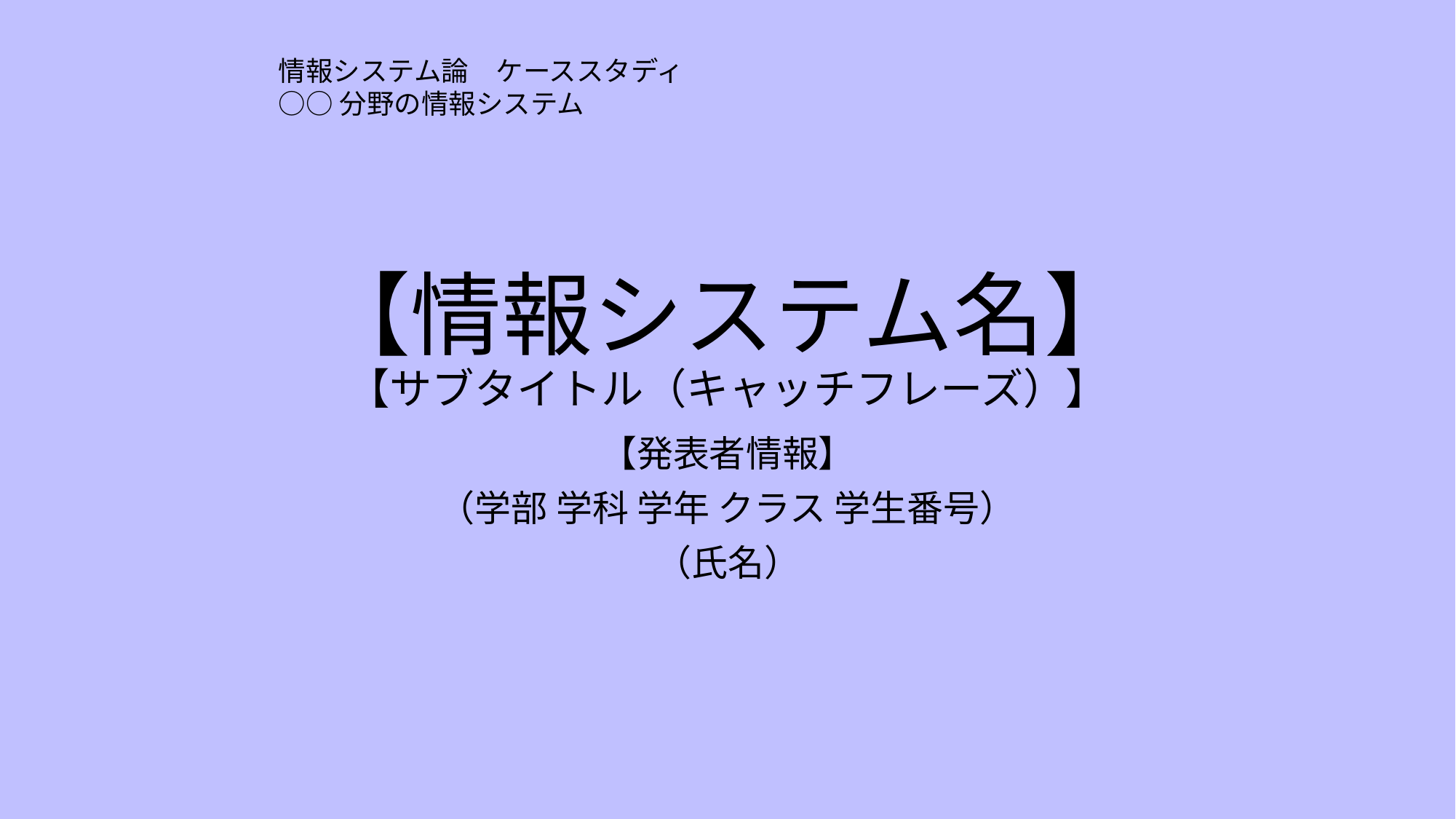

情報システム論　ケーススタディ
○○分野の情報システム
# 【情報システム名】 【サブタイトル（キャッチフレーズ）】
【発表者情報】
（学部 学科 学年 クラス 学生番号）
（氏名）